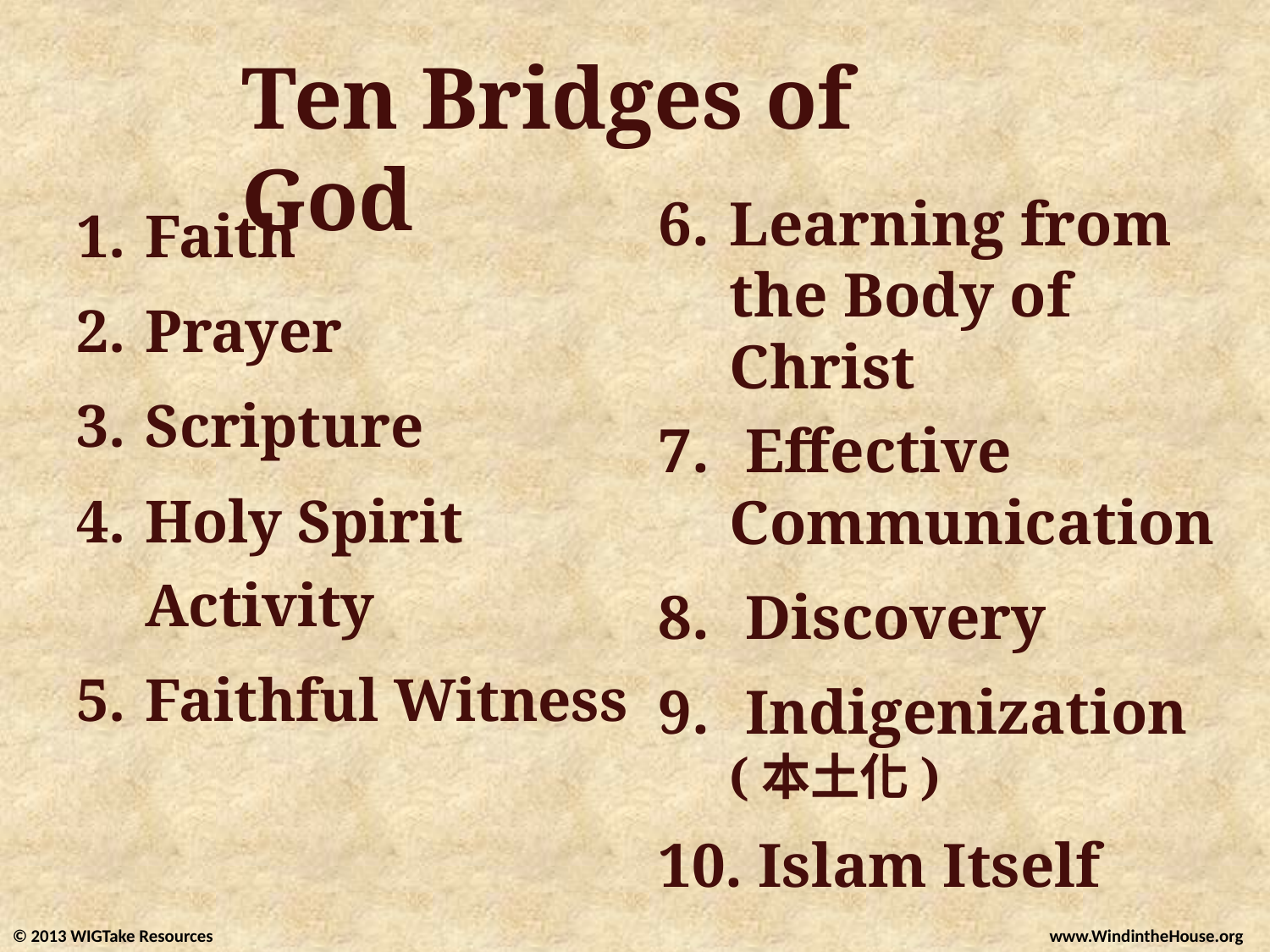

#
Ten Bridges of God

Faith
Prayer
Scripture
Holy Spirit Activity
Faithful Witness
Learning from the Body of Christ
 Effective Communication
 Discovery
 Indigenization
(本土化)
 Islam Itself
© 2013 WIGTake Resources
www.WindintheHouse.org